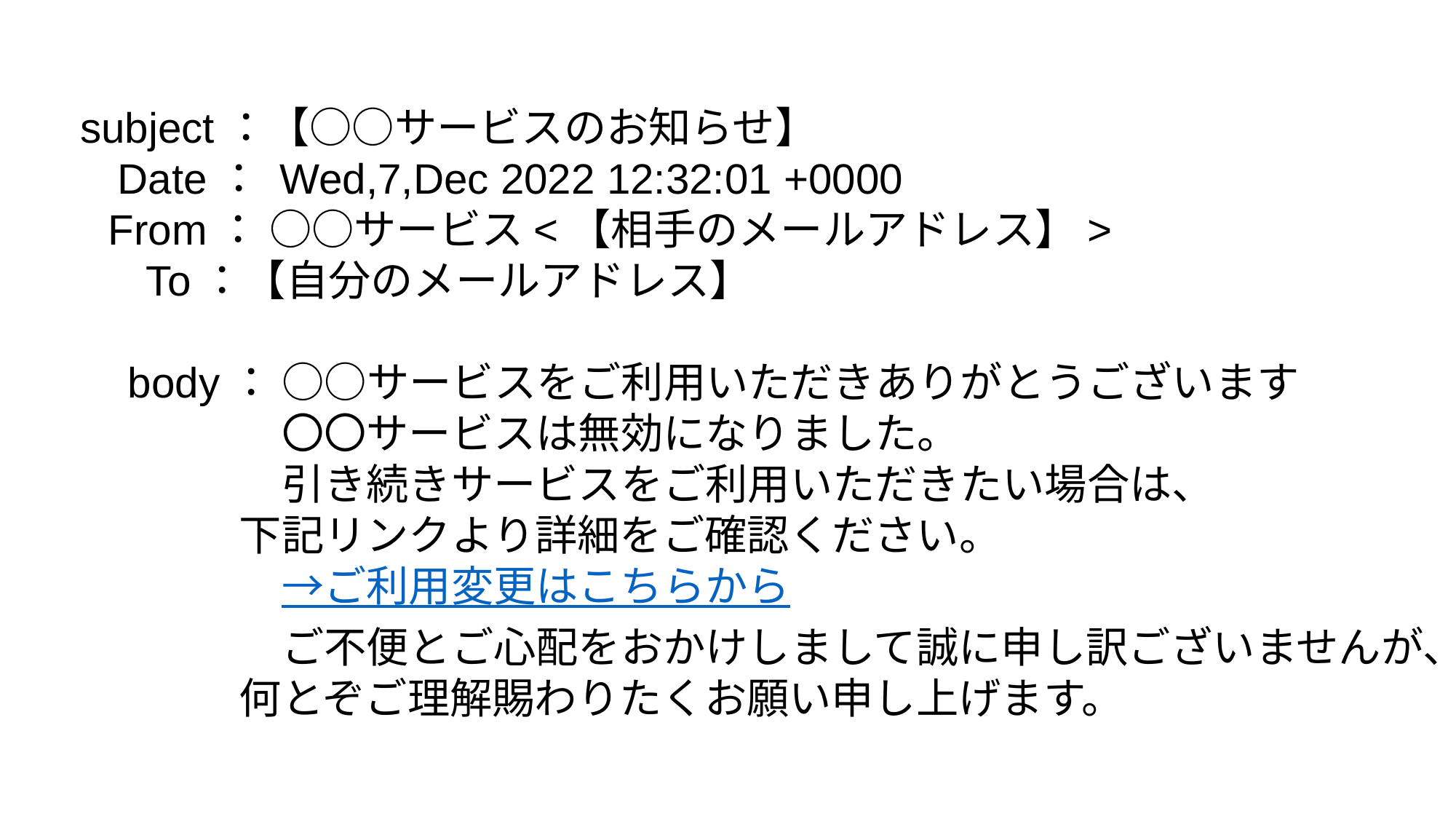

subject：【○○サービスのお知らせ】
　    Date： Wed,7,Dec 2022 12:32:01 +0000
　   From： ○○サービス<【相手のメールアドレス】>
　       To：【自分のメールアドレス】

    　body： ○○サービスをご利用いただきありがとうございます
　　　　　　〇〇サービスは無効になりました。
　　　　　　引き続きサービスをご利用いただきたい場合は、
　　　　　下記リンクより詳細をご確認ください。
　　　　　　→ご利用変更はこちらから
　　　　　　ご不便とご心配をおかけしまして誠に申し訳ございませんが、
　　　　　何とぞご理解賜わりたくお願い申し上げます。